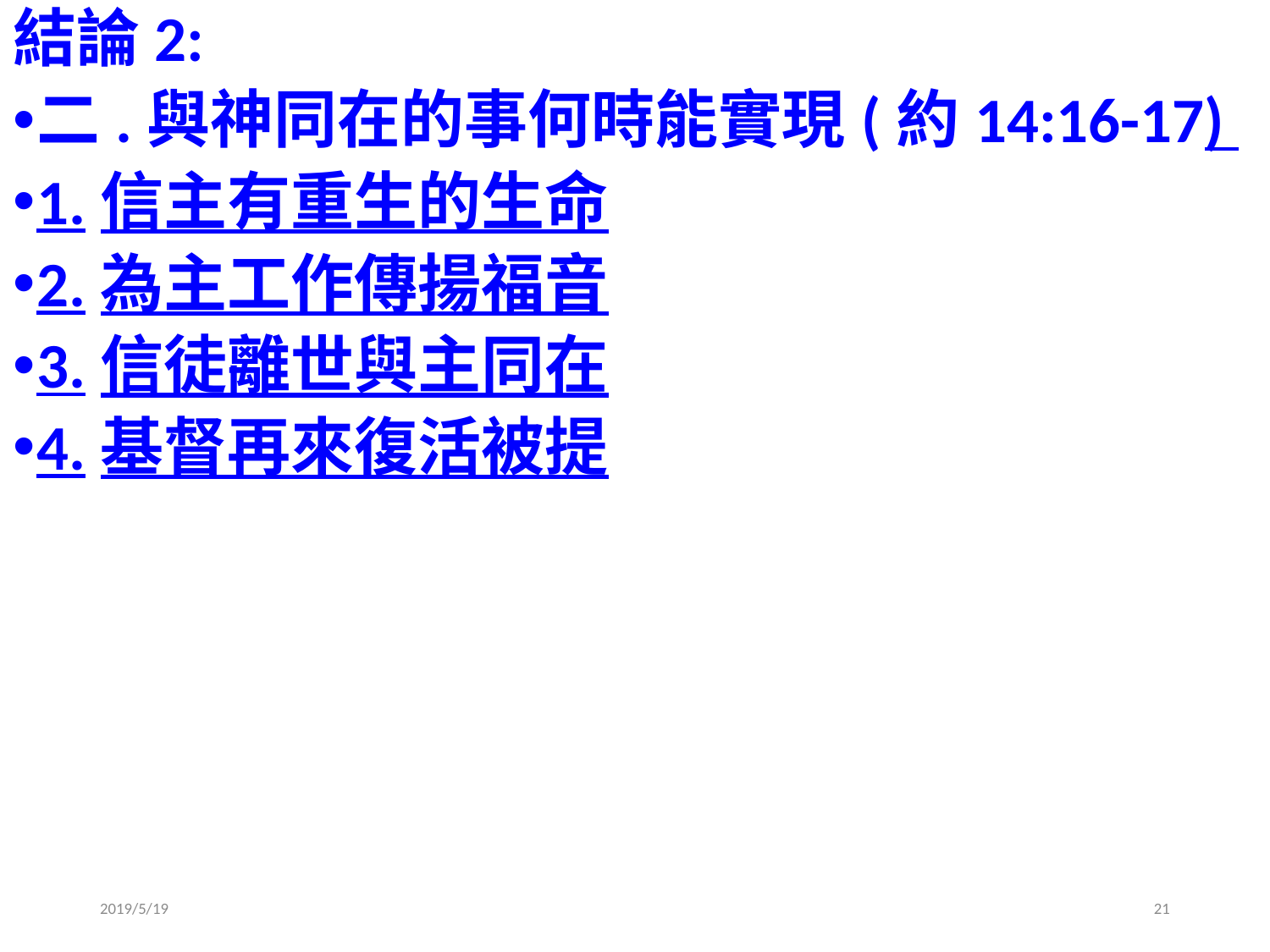

結論2:
二.與神同在的事何時能實現(約14:16-17)
1.信主有重生的生命
2.為主工作傳揚福音
3.信徒離世與主同在
4.基督再來復活被提

2019/5/19
21